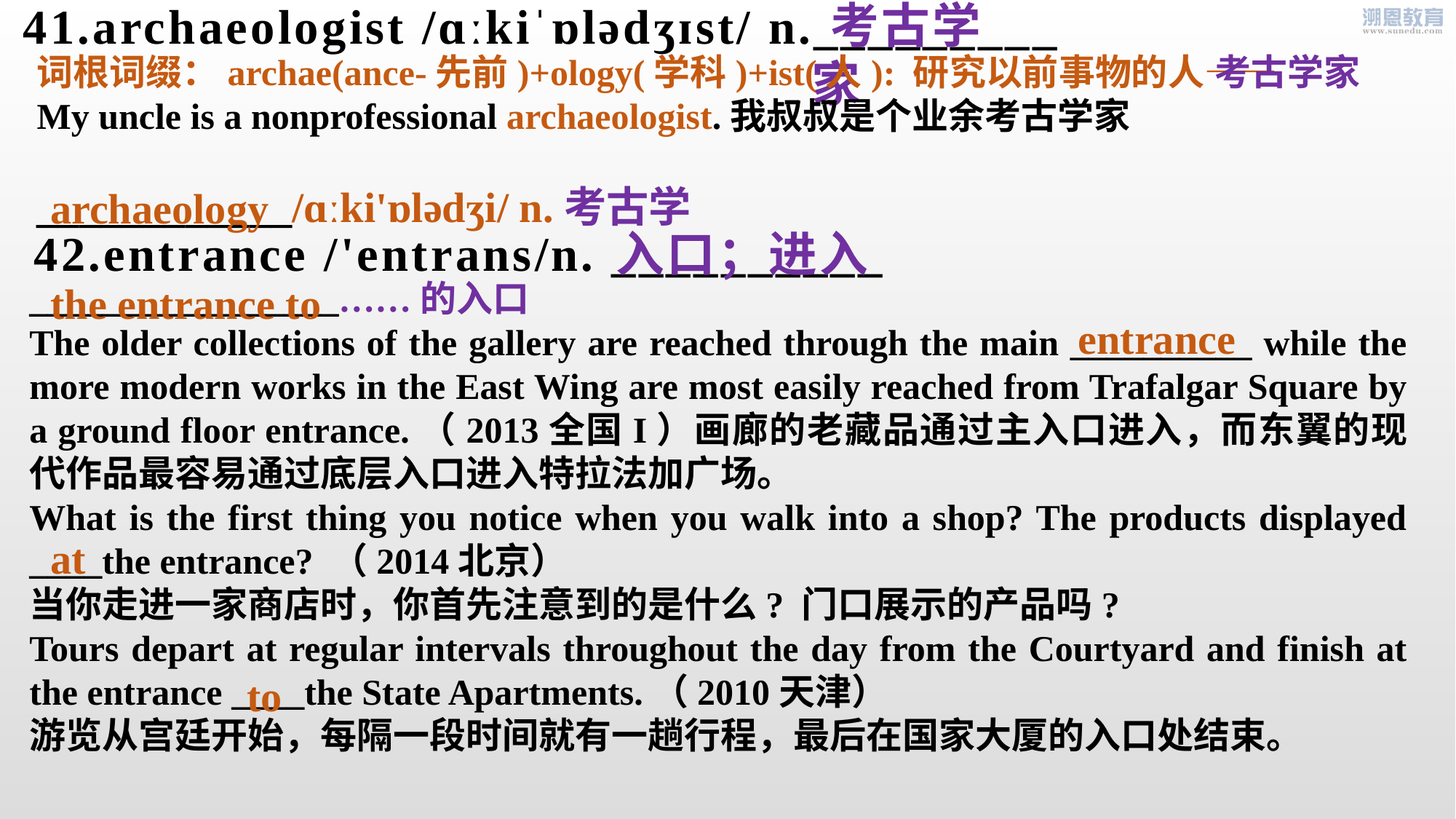

考古学家
41.archaeologist /ɑːkiˈɒlədʒɪst/ n._________
词根词缀：archae(ance-先前)+ology(学科)+ist(人): 研究以前事物的人——
My uncle is a nonprofessional archaeologist.我叔叔是个业余考古学家

____________/ɑːki'ɒlədʒi/ n.考古学
考古学家
archaeology
42.entrance /'entrans/n. __________
入口；进入
_________________……的入口
The older collections of the gallery are reached through the main __________ while the more modern works in the East Wing are most easily reached from Trafalgar Square by a ground floor entrance.（2013全国I）画廊的老藏品通过主入口进入，而东翼的现代作品最容易通过底层入口进入特拉法加广场。
What is the first thing you notice when you walk into a shop? The products displayed ____the entrance? （2014北京）
当你走进一家商店时，你首先注意到的是什么? 门口展示的产品吗?
Tours depart at regular intervals throughout the day from the Courtyard and finish at the entrance ____the State Apartments.（2010天津）
游览从宫廷开始，每隔一段时间就有一趟行程，最后在国家大厦的入口处结束。
the entrance to
entrance
at
to